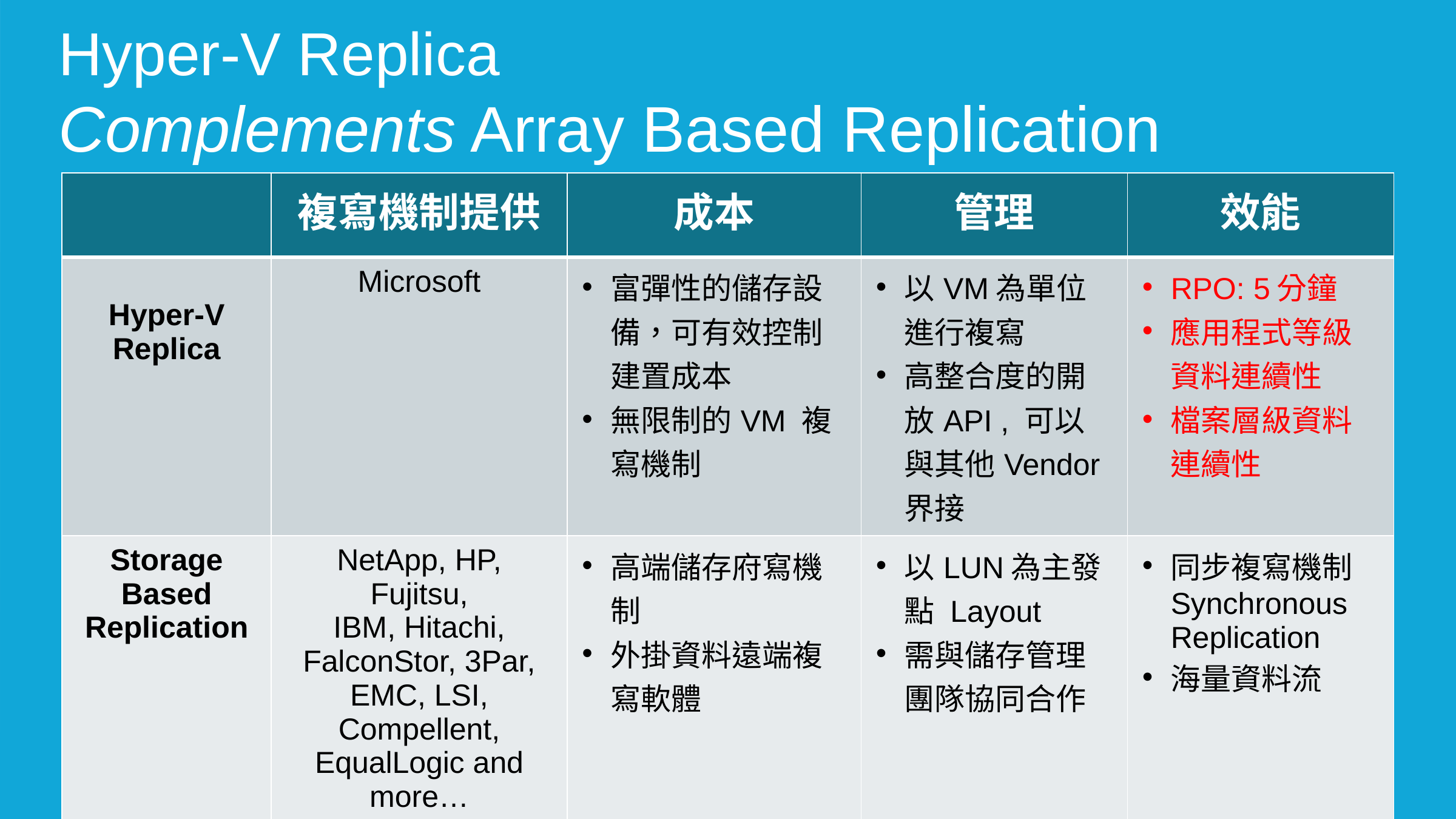

# Hyper-V Replica Complements Array Based Replication
|  | 複寫機制提供 | 成本 | 管理 | 效能 |
| --- | --- | --- | --- | --- |
| Hyper-V Replica | Microsoft | 富彈性的儲存設備，可有效控制建置成本 無限制的VM 複寫機制 | 以VM為單位進行複寫 高整合度的開放API , 可以與其他Vendor界接 | RPO: 5分鐘 應用程式等級資料連續性 檔案層級資料連續性 |
| Storage Based Replication | NetApp, HP, Fujitsu, IBM, Hitachi, FalconStor, 3Par, EMC, LSI, Compellent, EqualLogic and more… | 高端儲存府寫機制 外掛資料遠端複寫軟體 | 以LUN為主發點 Layout 需與儲存管理團隊協同合作 | 同步複寫機制Synchronous Replication 海量資料流 |